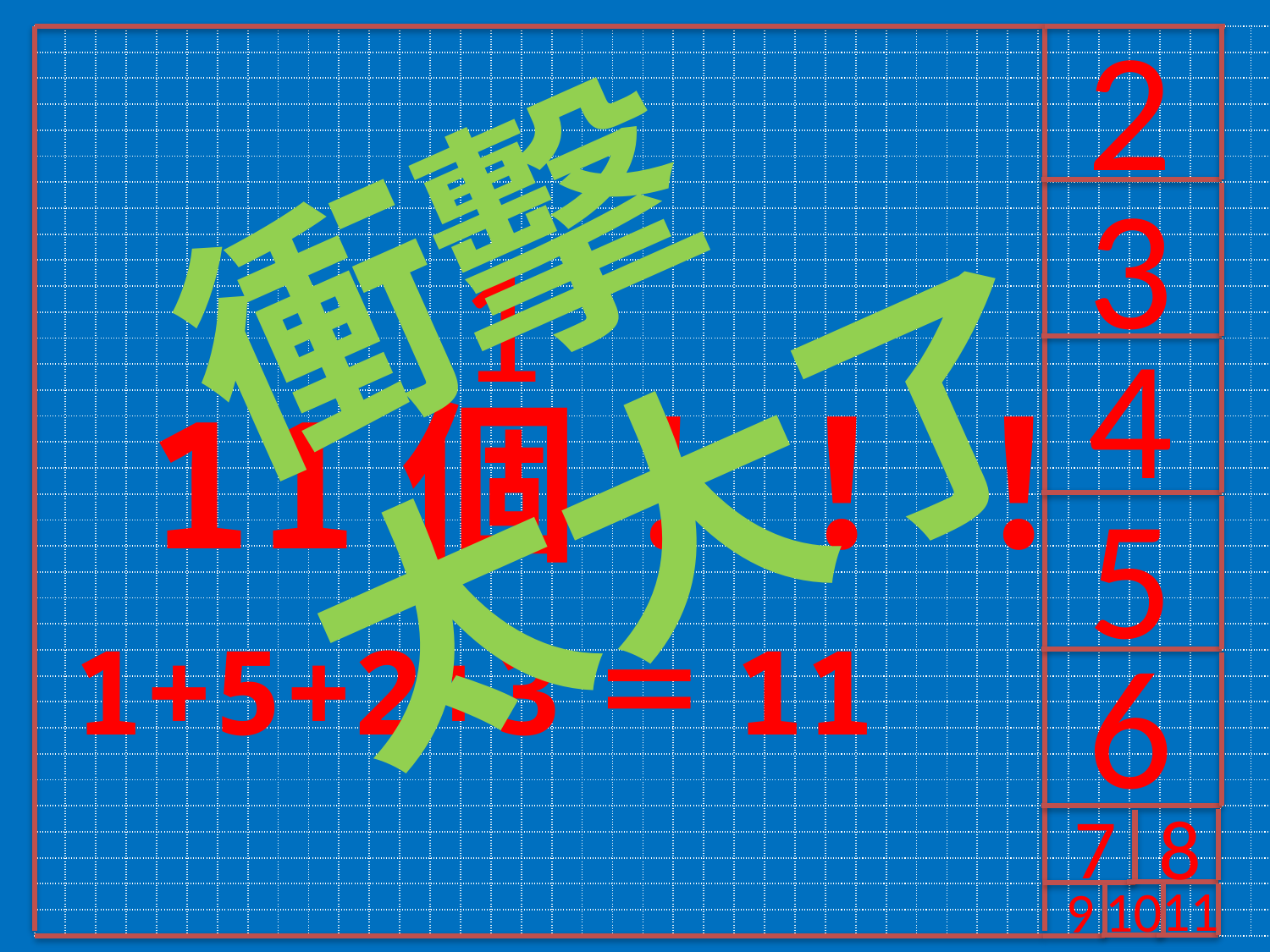

|  |  |  |  |  |  |  |  |  |  |  |  |  |  |  |  |  |  |  |  |  |  |  |  |  |  |  |  |  |  |  |  |  |  |  |  |  |  |  |  |  |
| --- | --- | --- | --- | --- | --- | --- | --- | --- | --- | --- | --- | --- | --- | --- | --- | --- | --- | --- | --- | --- | --- | --- | --- | --- | --- | --- | --- | --- | --- | --- | --- | --- | --- | --- | --- | --- | --- | --- | --- | --- |
|  |  |  |  |  |  |  |  |  |  |  |  |  |  |  |  |  |  |  |  |  |  |  |  |  |  |  |  |  |  |  |  |  |  |  |  |  |  |  |  |  |
|  |  |  |  |  |  |  |  |  |  |  |  |  |  |  |  |  |  |  |  |  |  |  |  |  |  |  |  |  |  |  |  |  |  |  |  |  |  |  |  |  |
|  |  |  |  |  |  |  |  |  |  |  |  |  |  |  |  |  |  |  |  |  |  |  |  |  |  |  |  |  |  |  |  |  |  |  |  |  |  |  |  |  |
|  |  |  |  |  |  |  |  |  |  |  |  |  |  |  |  |  |  |  |  |  |  |  |  |  |  |  |  |  |  |  |  |  |  |  |  |  |  |  |  |  |
|  |  |  |  |  |  |  |  |  |  |  |  |  |  |  |  |  |  |  |  |  |  |  |  |  |  |  |  |  |  |  |  |  |  |  |  |  |  |  |  |  |
|  |  |  |  |  |  |  |  |  |  |  |  |  |  |  |  |  |  |  |  |  |  |  |  |  |  |  |  |  |  |  |  |  |  |  |  |  |  |  |  |  |
|  |  |  |  |  |  |  |  |  |  |  |  |  |  |  |  |  |  |  |  |  |  |  |  |  |  |  |  |  |  |  |  |  |  |  |  |  |  |  |  |  |
|  |  |  |  |  |  |  |  |  |  |  |  |  |  |  |  |  |  |  |  |  |  |  |  |  |  |  |  |  |  |  |  |  |  |  |  |  |  |  |  |  |
|  |  |  |  |  |  |  |  |  |  |  |  |  |  |  |  |  |  |  |  |  |  |  |  |  |  |  |  |  |  |  |  |  |  |  |  |  |  |  |  |  |
|  |  |  |  |  |  |  |  |  |  |  |  |  |  |  |  |  |  |  |  |  |  |  |  |  |  |  |  |  |  |  |  |  |  |  |  |  |  |  |  |  |
|  |  |  |  |  |  |  |  |  |  |  |  |  |  |  |  |  |  |  |  |  |  |  |  |  |  |  |  |  |  |  |  |  |  |  |  |  |  |  |  |  |
|  |  |  |  |  |  |  |  |  |  |  |  |  |  |  |  |  |  |  |  |  |  |  |  |  |  |  |  |  |  |  |  |  |  |  |  |  |  |  |  |  |
|  |  |  |  |  |  |  |  |  |  |  |  |  |  |  |  |  |  |  |  |  |  |  |  |  |  |  |  |  |  |  |  |  |  |  |  |  |  |  |  |  |
|  |  |  |  |  |  |  |  |  |  |  |  |  |  |  |  |  |  |  |  |  |  |  |  |  |  |  |  |  |  |  |  |  |  |  |  |  |  |  |  |  |
|  |  |  |  |  |  |  |  |  |  |  |  |  |  |  |  |  |  |  |  |  |  |  |  |  |  |  |  |  |  |  |  |  |  |  |  |  |  |  |  |  |
|  |  |  |  |  |  |  |  |  |  |  |  |  |  |  |  |  |  |  |  |  |  |  |  |  |  |  |  |  |  |  |  |  |  |  |  |  |  |  |  |  |
|  |  |  |  |  |  |  |  |  |  |  |  |  |  |  |  |  |  |  |  |  |  |  |  |  |  |  |  |  |  |  |  |  |  |  |  |  |  |  |  |  |
|  |  |  |  |  |  |  |  |  |  |  |  |  |  |  |  |  |  |  |  |  |  |  |  |  |  |  |  |  |  |  |  |  |  |  |  |  |  |  |  |  |
|  |  |  |  |  |  |  |  |  |  |  |  |  |  |  |  |  |  |  |  |  |  |  |  |  |  |  |  |  |  |  |  |  |  |  |  |  |  |  |  |  |
|  |  |  |  |  |  |  |  |  |  |  |  |  |  |  |  |  |  |  |  |  |  |  |  |  |  |  |  |  |  |  |  |  |  |  |  |  |  |  |  |  |
|  |  |  |  |  |  |  |  |  |  |  |  |  |  |  |  |  |  |  |  |  |  |  |  |  |  |  |  |  |  |  |  |  |  |  |  |  |  |  |  |  |
|  |  |  |  |  |  |  |  |  |  |  |  |  |  |  |  |  |  |  |  |  |  |  |  |  |  |  |  |  |  |  |  |  |  |  |  |  |  |  |  |  |
|  |  |  |  |  |  |  |  |  |  |  |  |  |  |  |  |  |  |  |  |  |  |  |  |  |  |  |  |  |  |  |  |  |  |  |  |  |  |  |  |  |
|  |  |  |  |  |  |  |  |  |  |  |  |  |  |  |  |  |  |  |  |  |  |  |  |  |  |  |  |  |  |  |  |  |  |  |  |  |  |  |  |  |
|  |  |  |  |  |  |  |  |  |  |  |  |  |  |  |  |  |  |  |  |  |  |  |  |  |  |  |  |  |  |  |  |  |  |  |  |  |  |  |  |  |
|  |  |  |  |  |  |  |  |  |  |  |  |  |  |  |  |  |  |  |  |  |  |  |  |  |  |  |  |  |  |  |  |  |  |  |  |  |  |  |  |  |
|  |  |  |  |  |  |  |  |  |  |  |  |  |  |  |  |  |  |  |  |  |  |  |  |  |  |  |  |  |  |  |  |  |  |  |  |  |  |  |  |  |
|  |  |  |  |  |  |  |  |  |  |  |  |  |  |  |  |  |  |  |  |  |  |  |  |  |  |  |  |  |  |  |  |  |  |  |  |  |  |  |  |  |
|  |  |  |  |  |  |  |  |  |  |  |  |  |  |  |  |  |  |  |  |  |  |  |  |  |  |  |  |  |  |  |  |  |  |  |  |  |  |  |  |  |
|  |  |  |  |  |  |  |  |  |  |  |  |  |  |  |  |  |  |  |  |  |  |  |  |  |  |  |  |  |  |  |  |  |  |  |  |  |  |  |  |  |
|  |  |  |  |  |  |  |  |  |  |  |  |  |  |  |  |  |  |  |  |  |  |  |  |  |  |  |  |  |  |  |  |  |  |  |  |  |  |  |  |  |
|  |  |  |  |  |  |  |  |  |  |  |  |  |  |  |  |  |  |  |  |  |  |  |  |  |  |  |  |  |  |  |  |  |  |  |  |  |  |  |  |  |
|  |  |  |  |  |  |  |  |  |  |  |  |  |  |  |  |  |  |  |  |  |  |  |  |  |  |  |  |  |  |  |  |  |  |  |  |  |  |  |  |  |
|  |  |  |  |  |  |  |  |  |  |  |  |  |  |  |  |  |  |  |  |  |  |  |  |  |  |  |  |  |  |  |  |  |  |  |  |  |  |  |  |  |
2
3
1
衝擊
太大了
4
11個！！！
5
1+5+2+3＝11
6
7
8
11
10
9